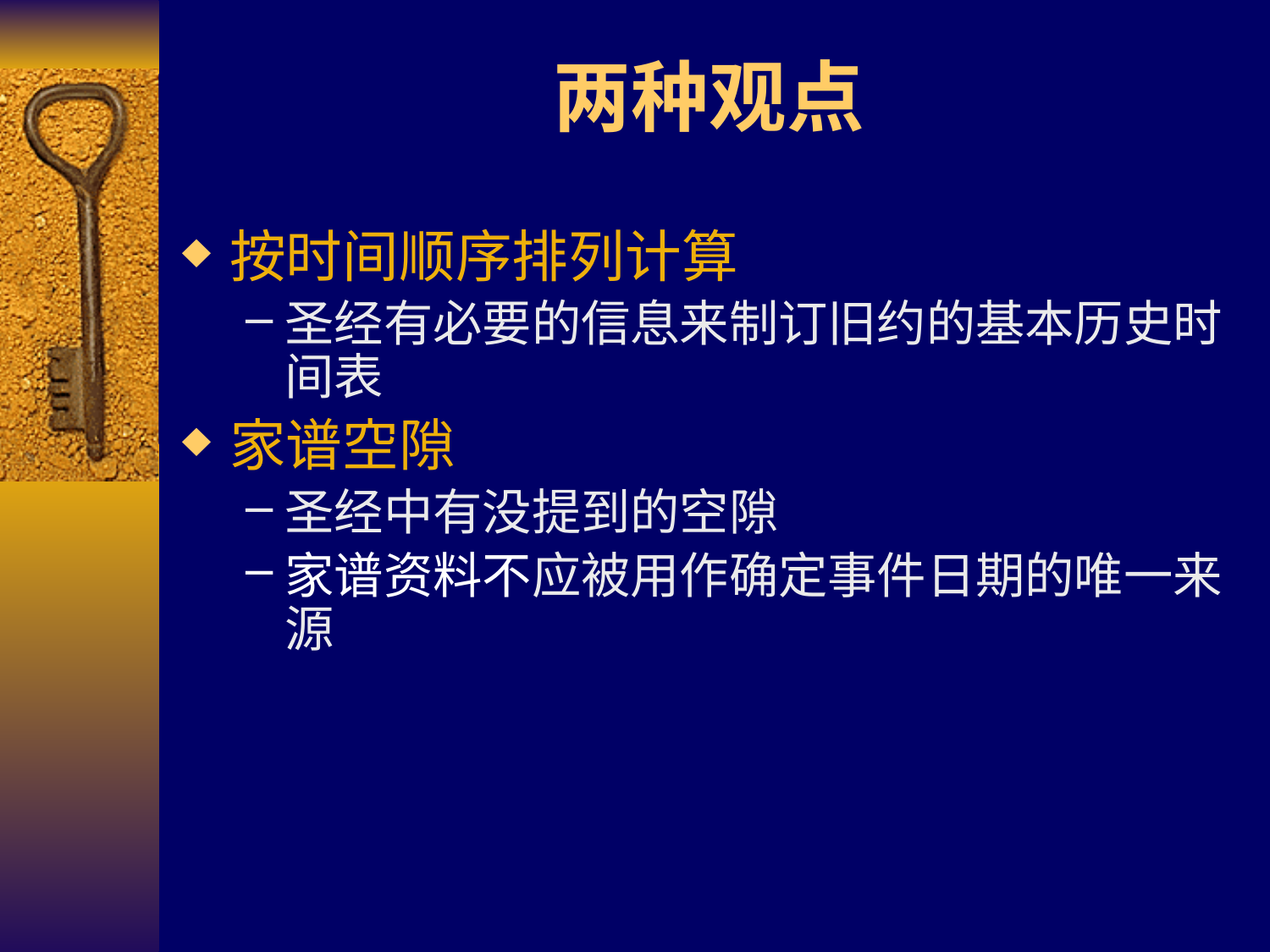

# 两种观点
按时间顺序排列计算
圣经有必要的信息来制订旧约的基本历史时间表
家谱空隙
圣经中有没提到的空隙
家谱资料不应被用作确定事件日期的唯一来源